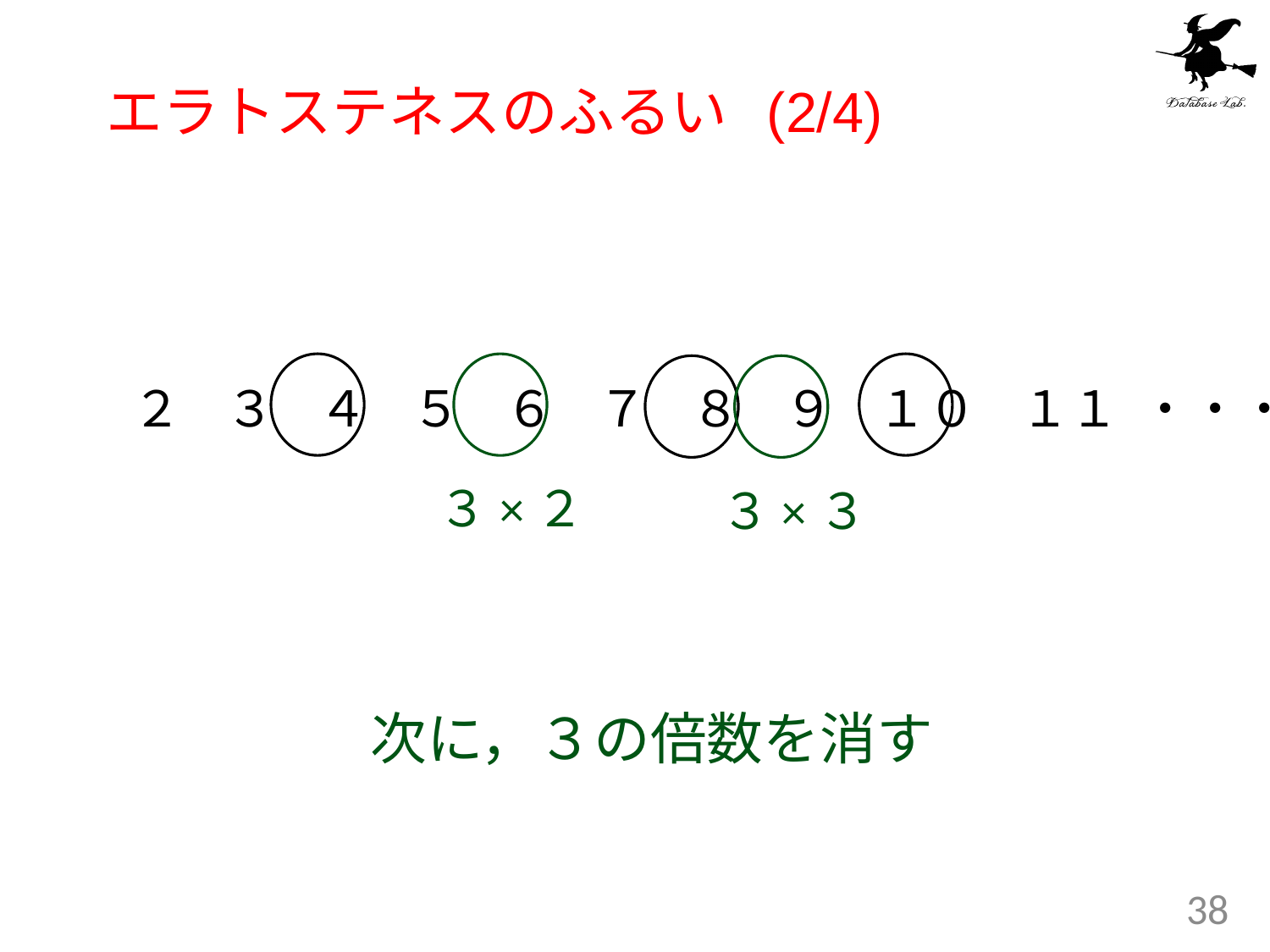

# エラトステネスのふるい  (2/4)

２    ３    ４    ５    ６    ７    ８    ９    １０    １１  ・・・
３×２
３×３
次に，３の倍数を消す
38